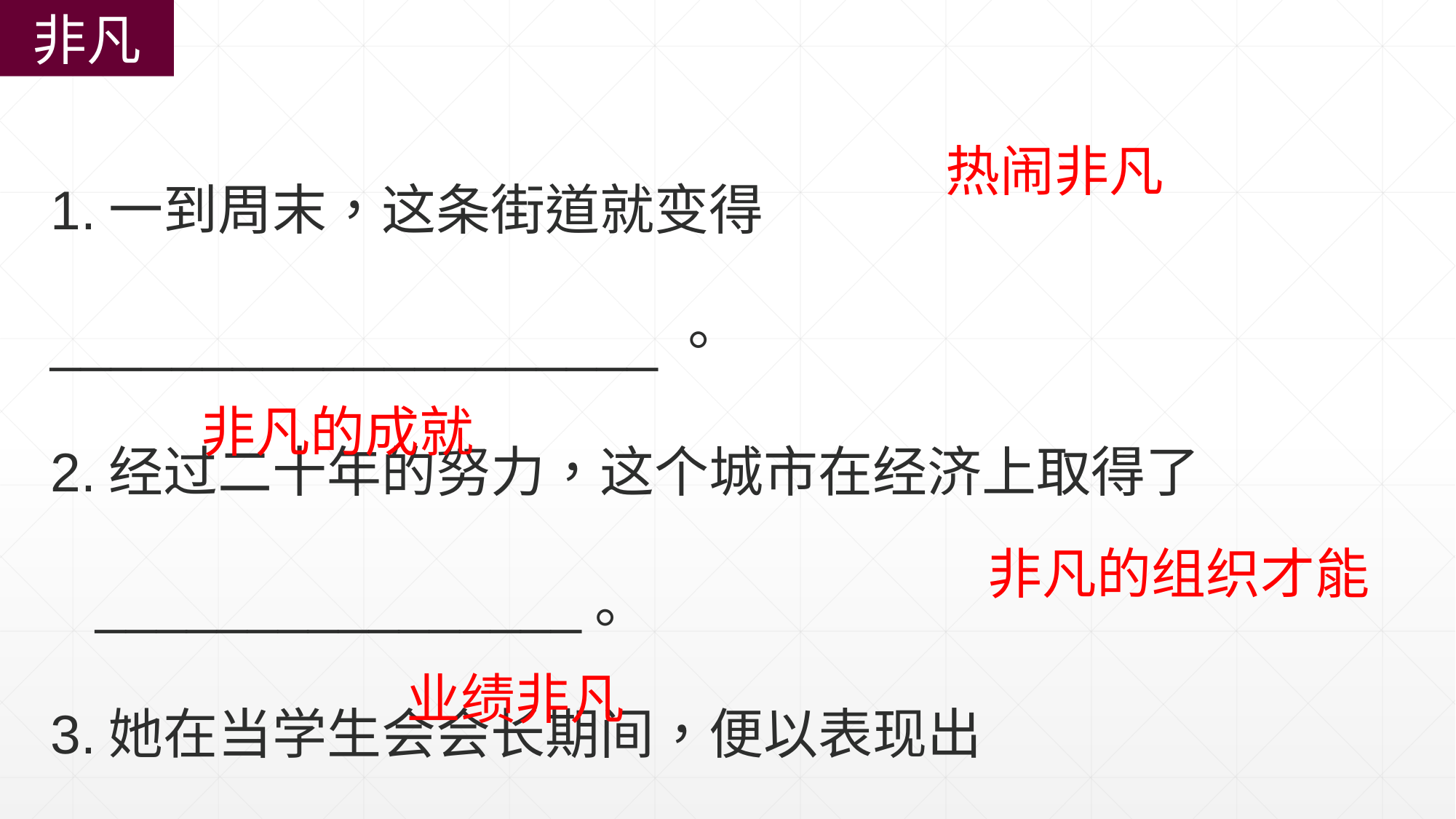

非凡
1.一到周末，这条街道就变得____________________。
2.经过二十年的努力，这个城市在经济上取得了
   ________________。
3.她在当学生会会长期间，便以表现出______________。
4.因为他_________________，所以老板决定要奖励他。
热闹非凡
非凡的成就
非凡的组织才能
业绩非凡